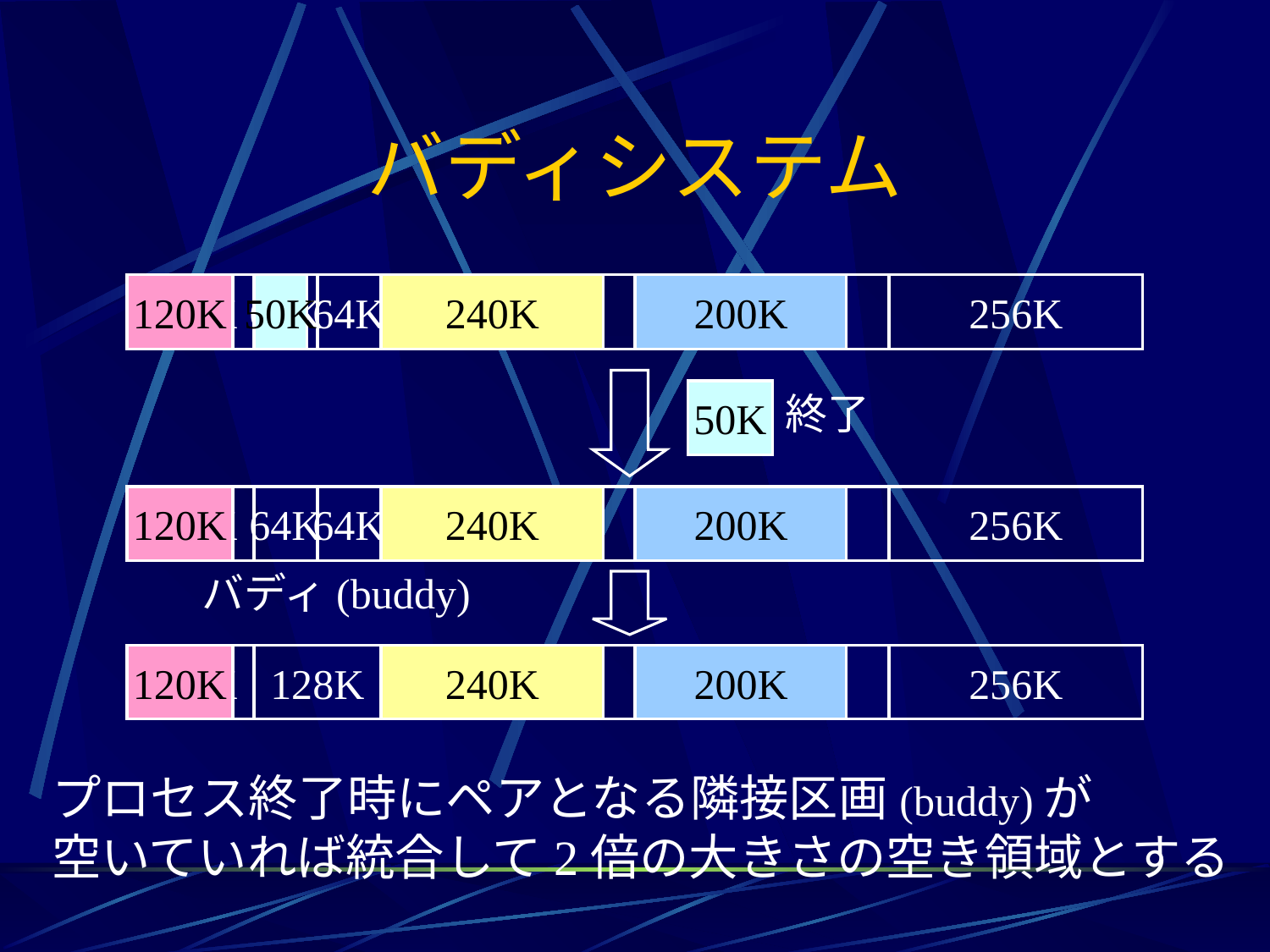

# バディシステム
128K
120K
64K
50K
64K
256K
240K
256K
200K
256K

50K
終了
128K
120K
64K
64K
256K
240K
256K
200K
256K
バディ(buddy)

128K
120K
128K
256K
240K
256K
200K
256K
プロセス終了時にペアとなる隣接区画(buddy)が
空いていれば統合して2倍の大きさの空き領域とする